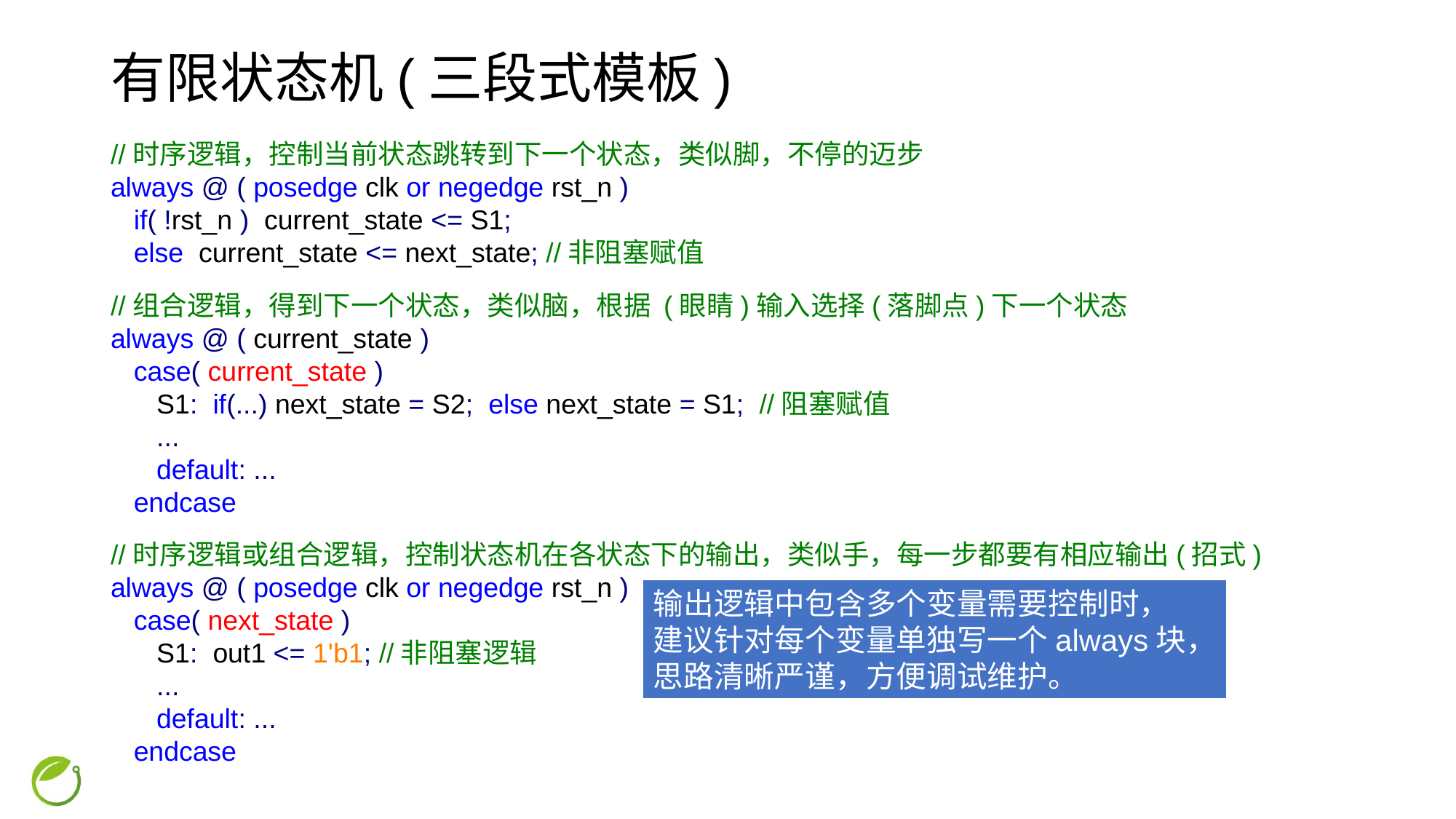

# 有限状态机(三段式模板)
//时序逻辑，控制当前状态跳转到下一个状态，类似脚，不停的迈步
always @ ( posedge clk or negedge rst_n )
   if( !rst_n )  current_state <= S1;
   else  current_state <= next_state; //非阻塞赋值

//组合逻辑，得到下一个状态，类似脑，根据 (眼睛)输入选择(落脚点)下一个状态
always @ ( current_state )
   case( current_state )
      S1:  if(...) next_state = S2;  else next_state = S1;  //阻塞赋值
      ...
      default: ...
   endcase

//时序逻辑或组合逻辑，控制状态机在各状态下的输出，类似手，每一步都要有相应输出(招式)
always @ ( posedge clk or negedge rst_n )
   case( next_state )
      S1:  out1 <= 1'b1; //非阻塞逻辑
      ...
      default: ...
   endcase
输出逻辑中包含多个变量需要控制时，
建议针对每个变量单独写一个always块，
思路清晰严谨，方便调试维护。